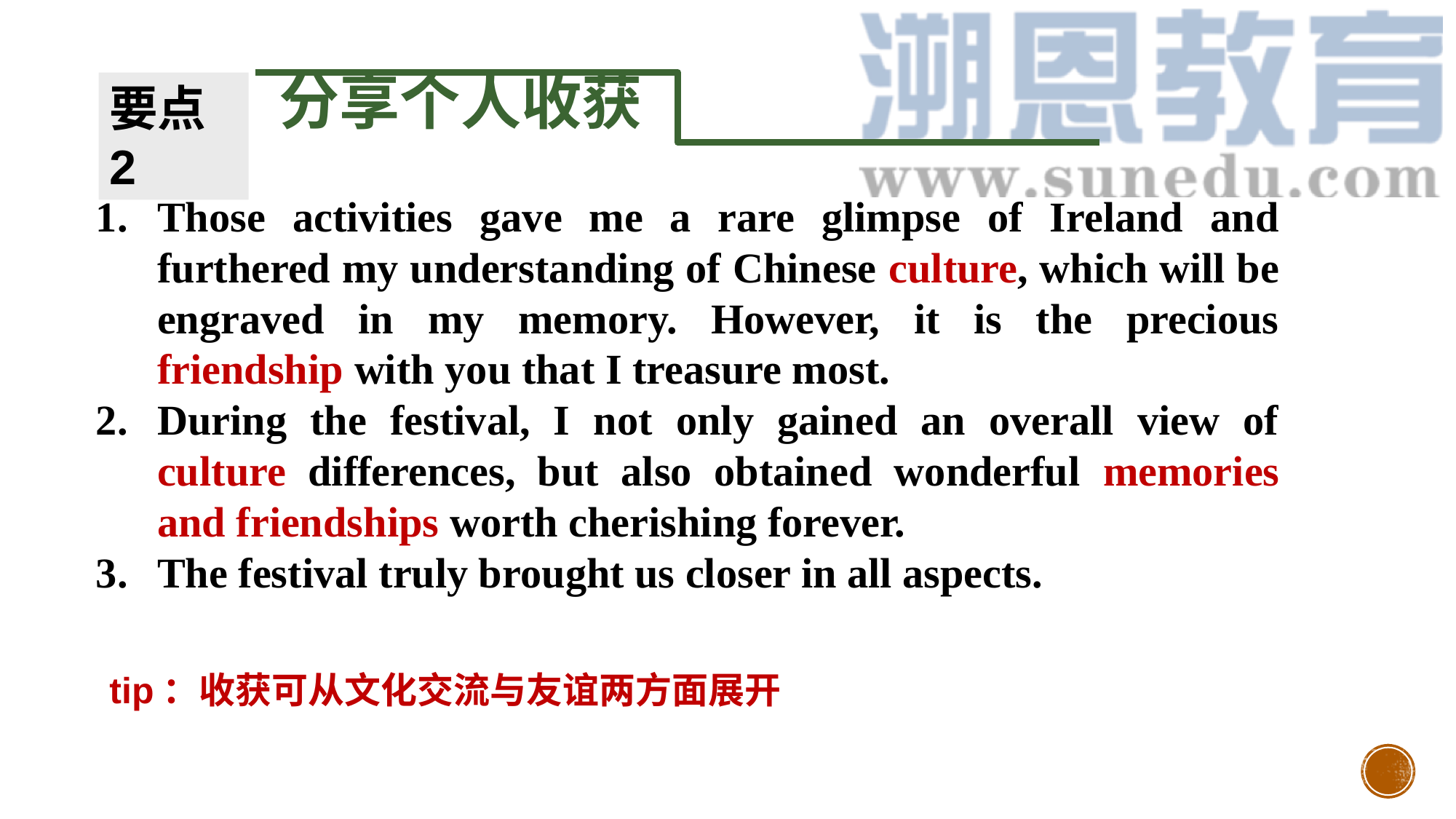

分享个人收获
要点2
Those activities gave me a rare glimpse of Ireland and furthered my understanding of Chinese culture, which will be engraved in my memory. However, it is the precious friendship with you that I treasure most.
During the festival, I not only gained an overall view of culture differences, but also obtained wonderful memories and friendships worth cherishing forever.
The festival truly brought us closer in all aspects.
tip：收获可从文化交流与友谊两方面展开